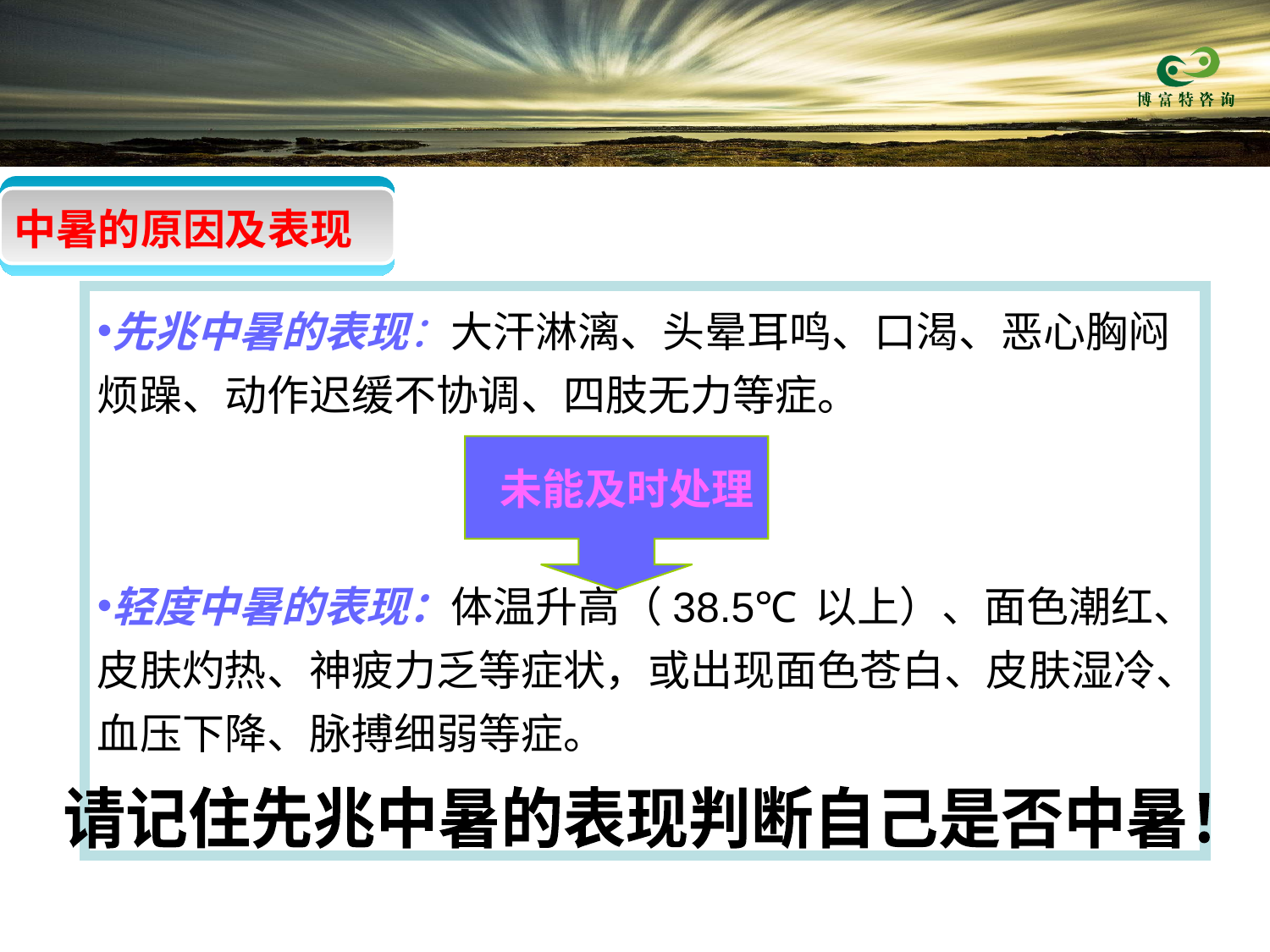

中暑的原因及表现

先兆中暑的表现：大汗淋漓、头晕耳鸣、口渴、恶心胸闷烦躁、动作迟缓不协调、四肢无力等症。

轻度中暑的表现：体温升高（38.5℃以上）、面色潮红、皮肤灼热、神疲力乏等症状，或出现面色苍白、皮肤湿冷、血压下降、脉搏细弱等症。
 未能及时处理
请记住先兆中暑的表现判断自己是否中暑！